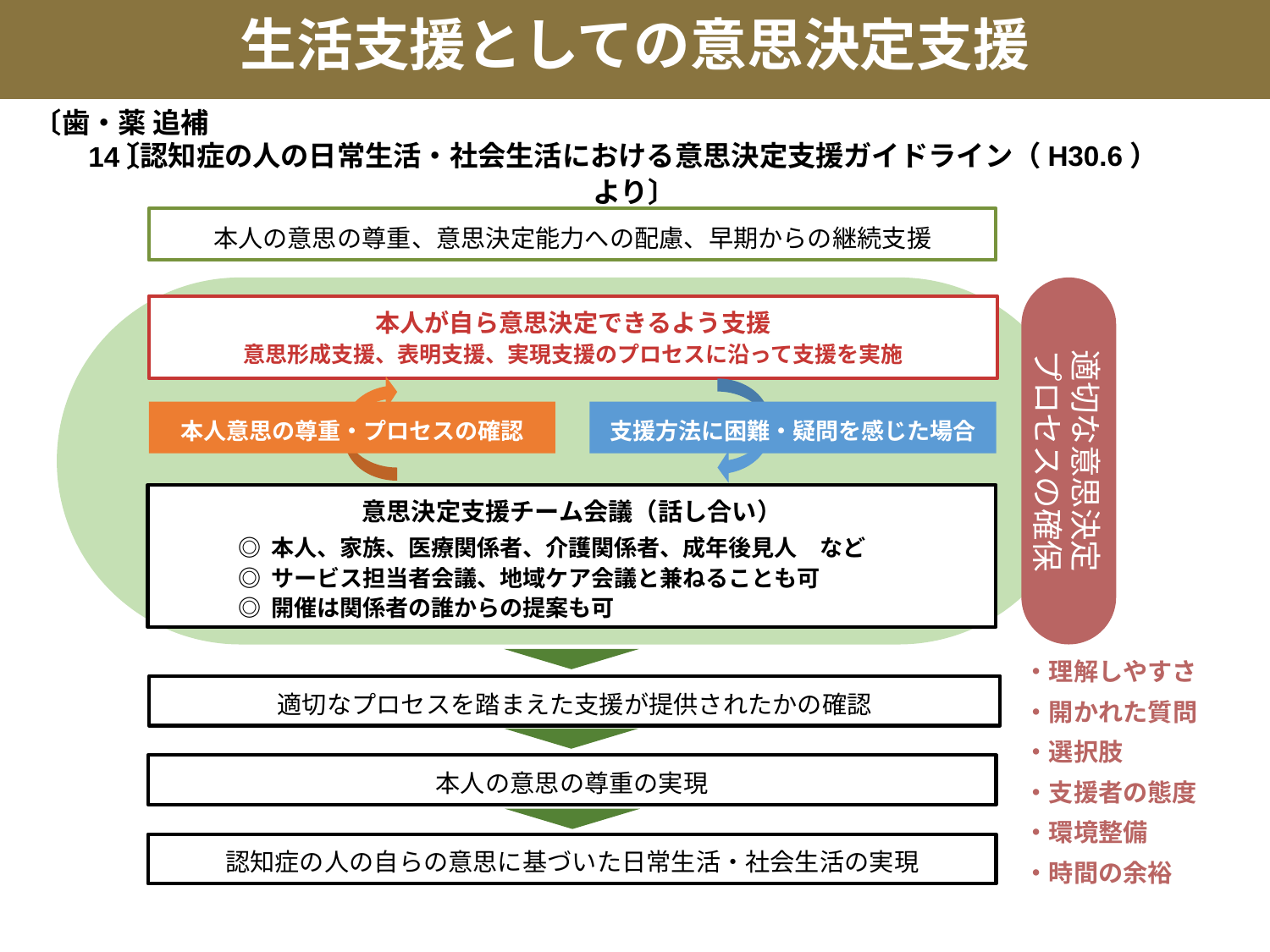

生活支援としての意思決定支援
〔歯・薬 追補 14〕
〔認知症の人の日常生活・社会生活における意思決定支援ガイドライン（H30.6）より〕
本人の意思の尊重、意思決定能力への配慮、早期からの継続支援

適切な意思決定
プロセスの確保

本人が自ら意思決定できるよう支援
意思形成支援、表明支援、実現支援のプロセスに沿って支援を実施

本人意思の尊重・プロセスの確認
支援方法に困難・疑問を感じた場合
意思決定支援チーム会議（話し合い）
      ◎ 本人、家族、医療関係者、介護関係者、成年後見人　など
      ◎ サービス担当者会議、地域ケア会議と兼ねることも可
      ◎ 開催は関係者の誰からの提案も可
・理解しやすさ
・開かれた質問
・選択肢
・支援者の態度
・環境整備
・時間の余裕

適切なプロセスを踏まえた支援が提供されたかの確認

本人の意思の尊重の実現

認知症の人の自らの意思に基づいた日常生活・社会生活の実現